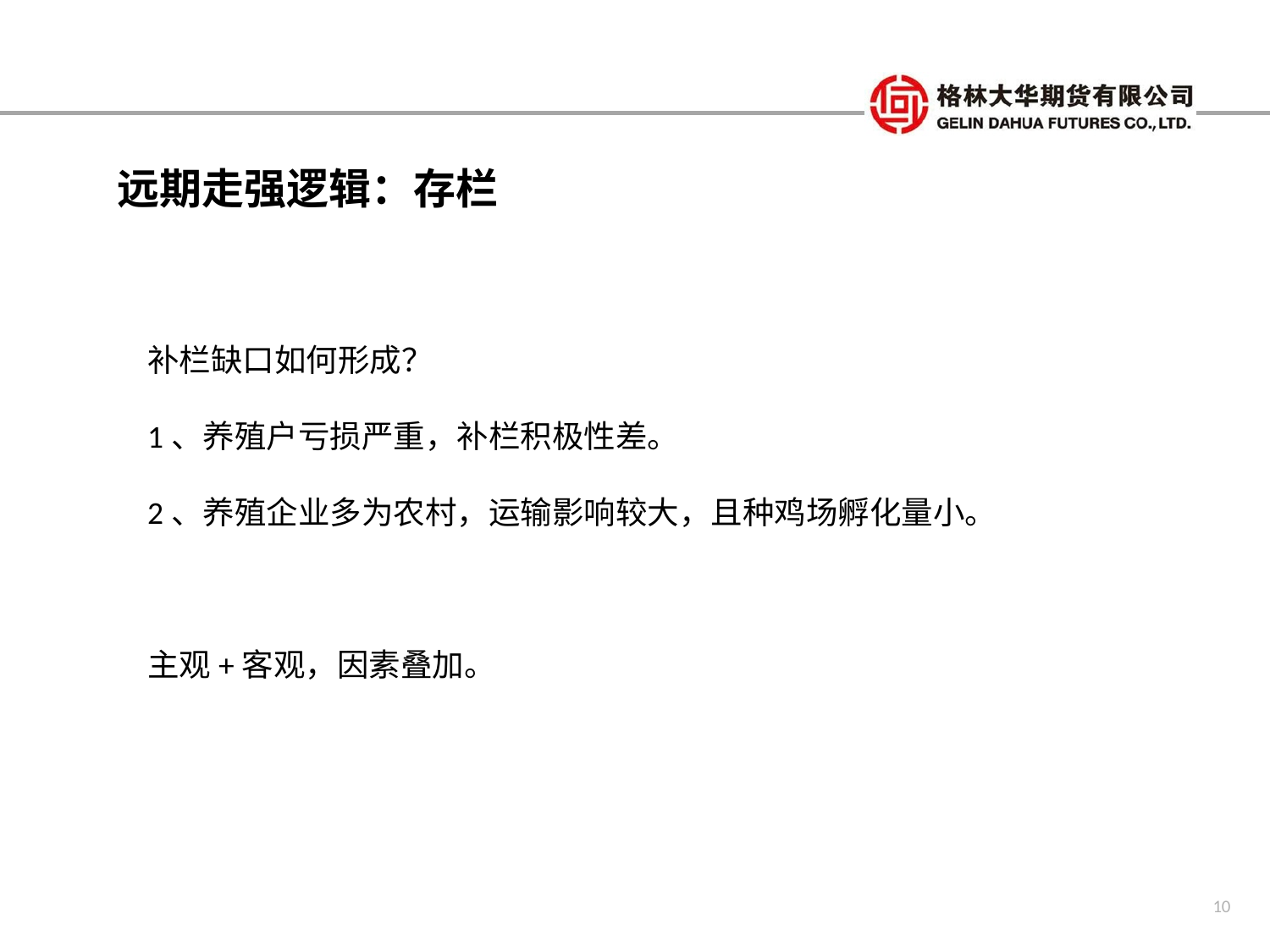

远期走强逻辑：存栏
补栏缺口如何形成？
1、养殖户亏损严重，补栏积极性差。
2、养殖企业多为农村，运输影响较大，且种鸡场孵化量小。

主观+客观，因素叠加。
10